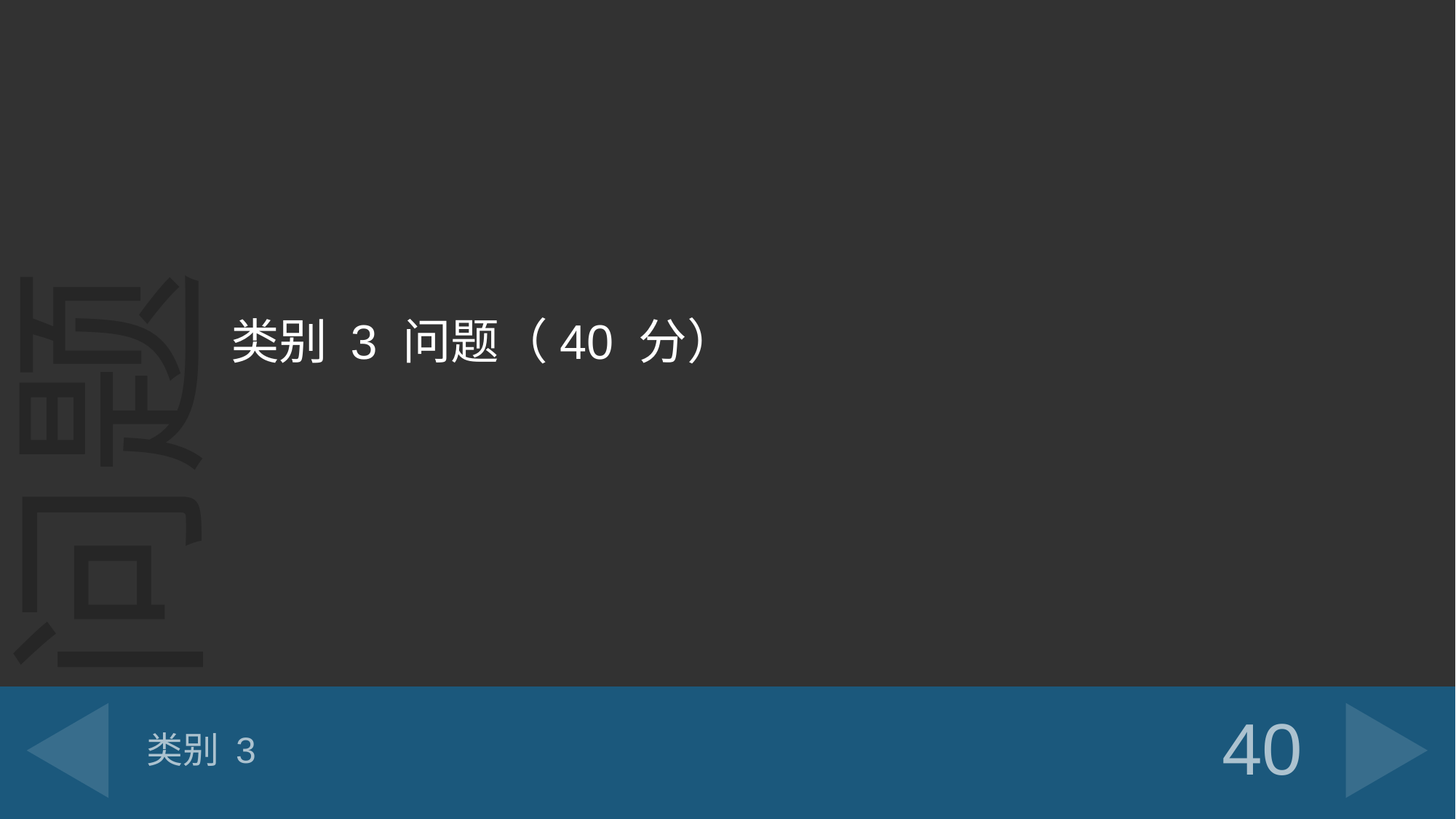

类别 3 问题（40 分）
# 类别 3
40